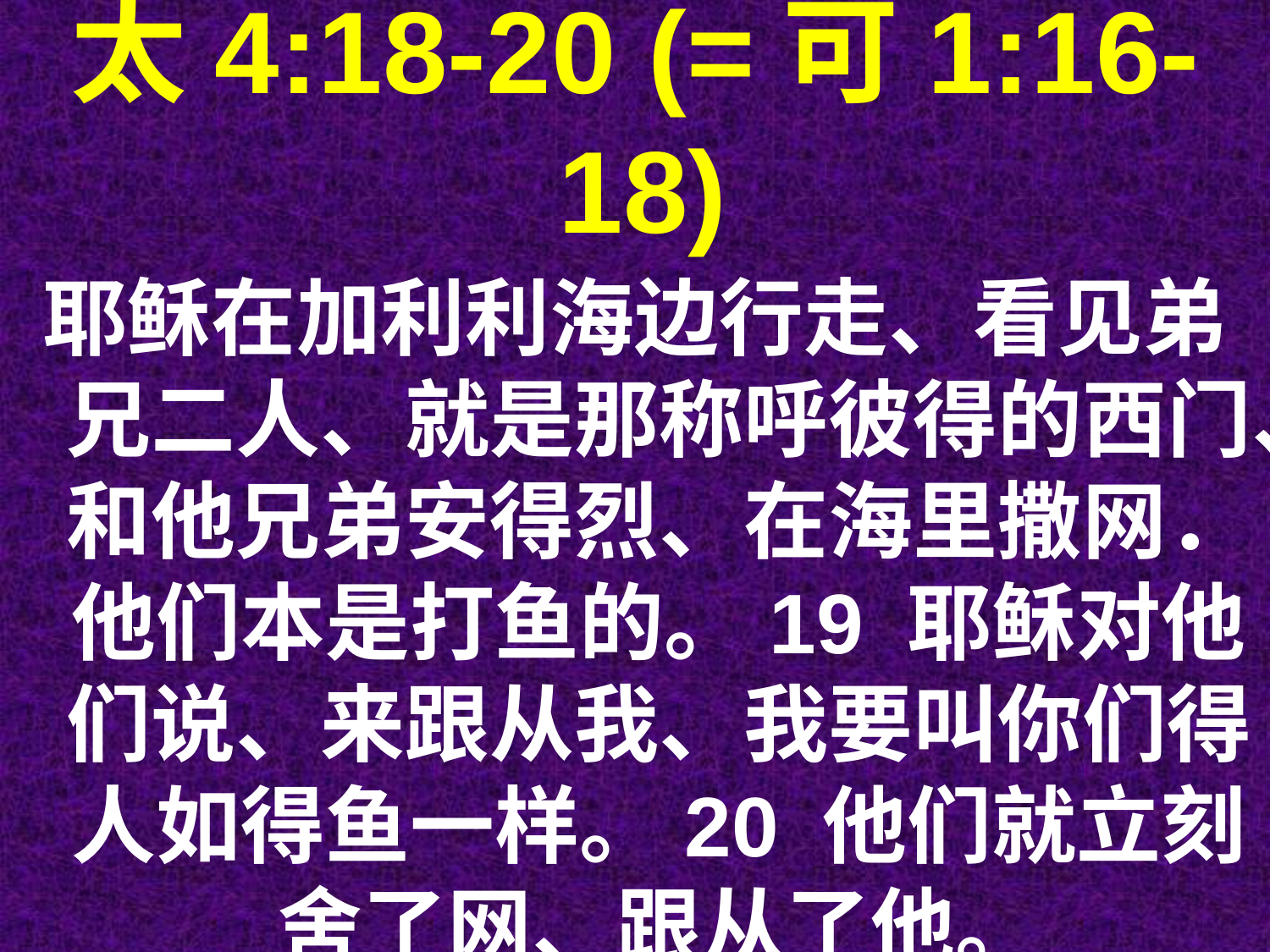

太4:18-20 (=可1:16-18)
耶稣在加利利海边行走、看见弟兄二人、就是那称呼彼得的西门、和他兄弟安得烈、在海里撒网．他们本是打鱼的。19 耶稣对他们说、来跟从我、我要叫你们得人如得鱼一样。20 他们就立刻舍了网、跟从了他。